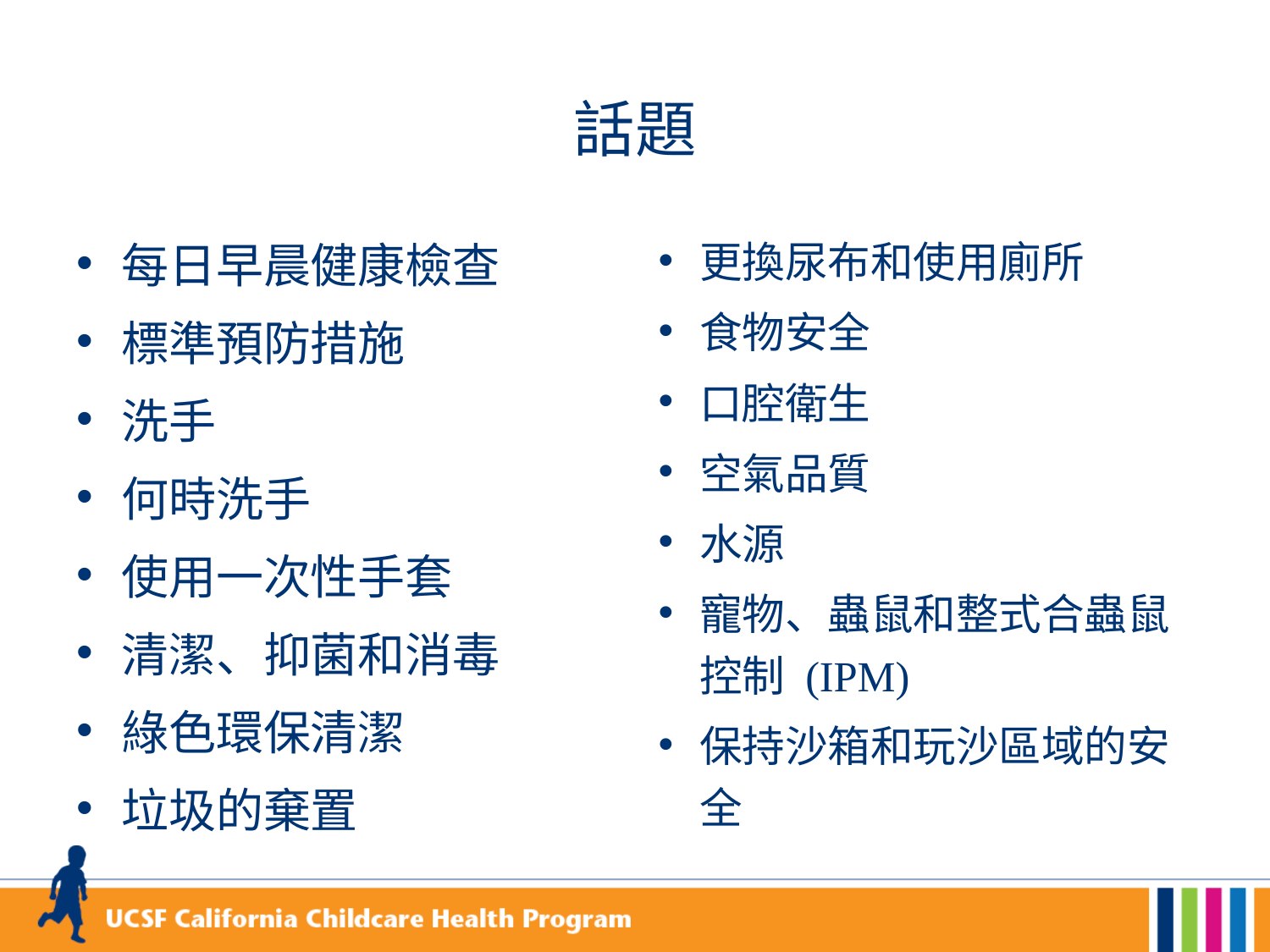

# 話題
每日早晨健康檢查
標準預防措施
洗手
何時洗手
使用一次性手套
清潔、抑菌和消毒
綠色環保清潔
垃圾的棄置

更換尿布和使用廁所
食物安全
口腔衛生
空氣品質
水源
寵物、蟲鼠和整式合蟲鼠控制 (IPM)
保持沙箱和玩沙區域的安全